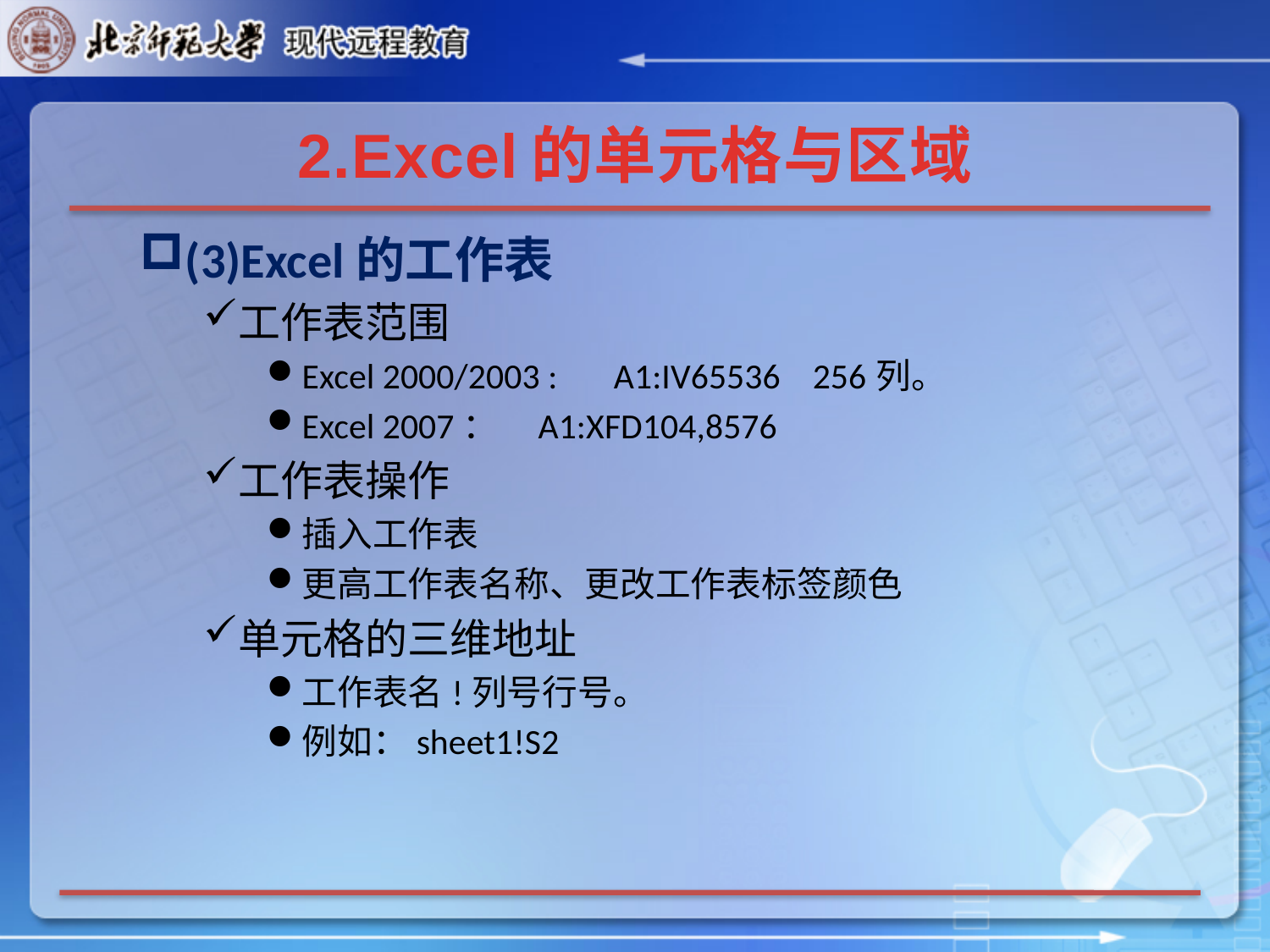

# 2.Excel的单元格与区域
(3)Excel的工作表
工作表范围
Excel 2000/2003 :       A1:IV65536    256列。
Excel 2007：    A1:XFD104,8576
工作表操作
插入工作表
更高工作表名称、更改工作表标签颜色
单元格的三维地址
工作表名!列号行号。
例如：sheet1!S2